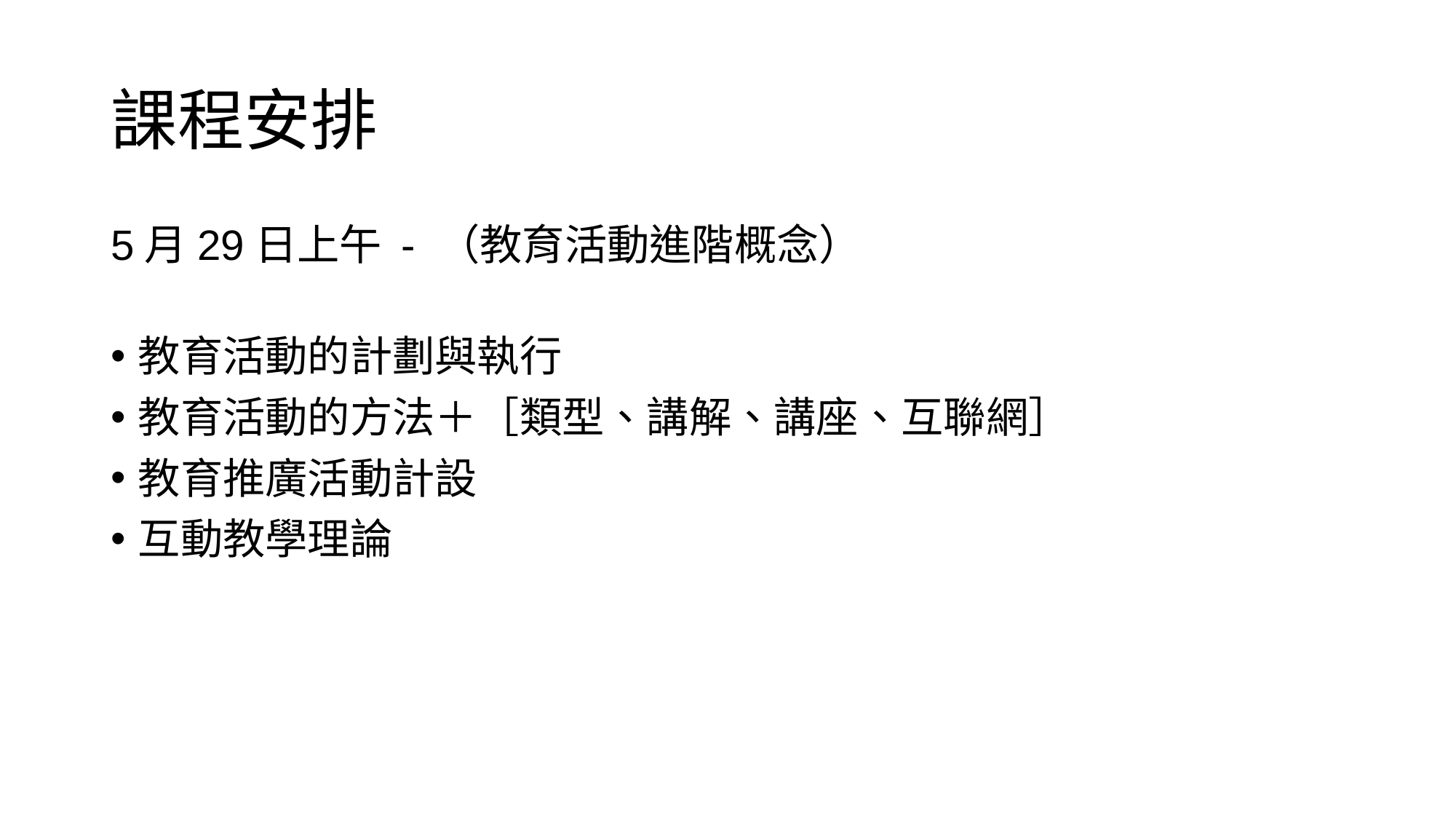

# 課程安排
5月29日上午 - （教育活動進階概念）
教育活動的計劃與執行
教育活動的方法＋［類型、講解、講座、互聯網］
教育推廣活動計設
互動教學理論